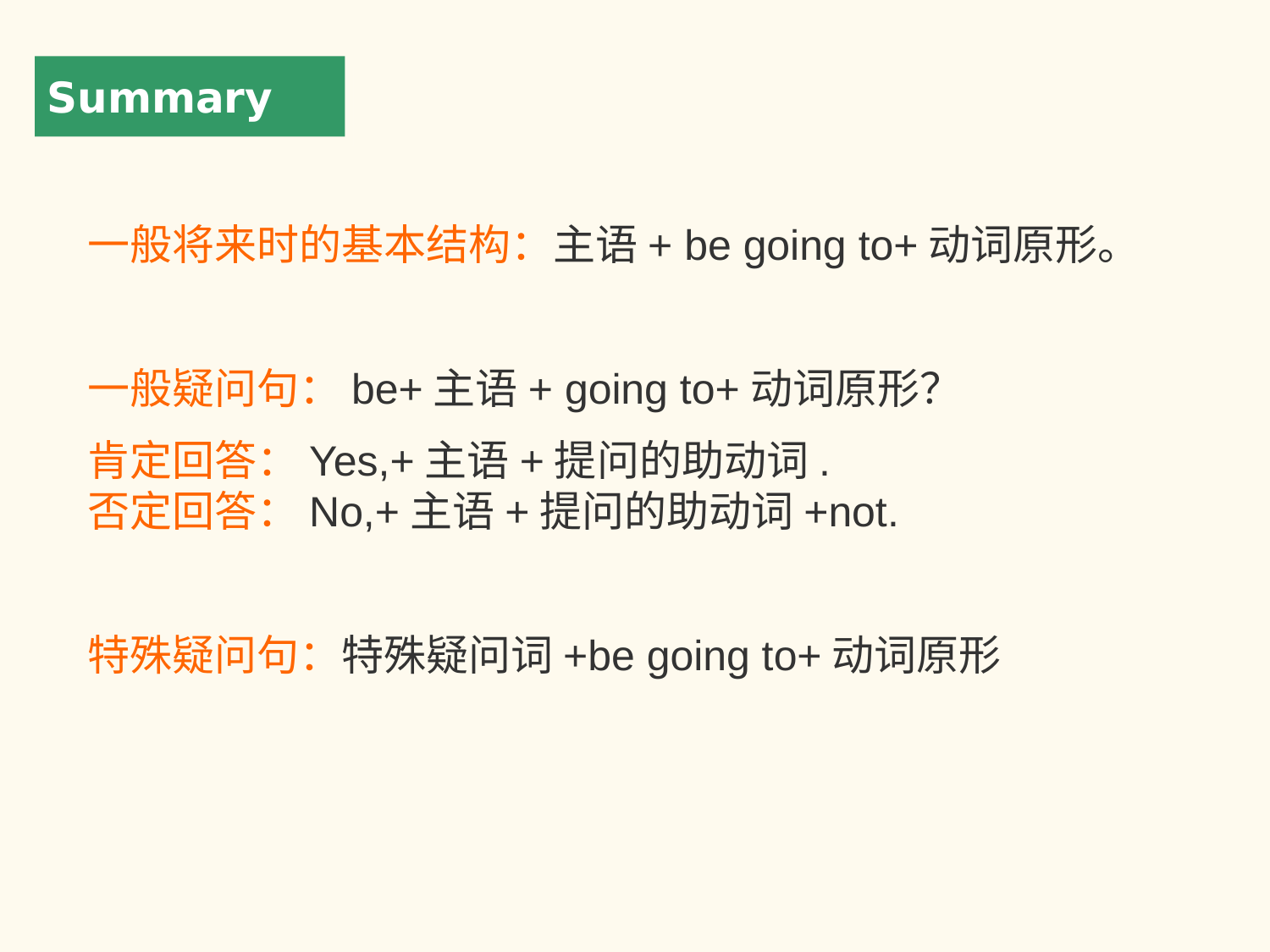

Summary
一般将来时的基本结构：主语+ be going to+动词原形。

一般疑问句：be+主语+ going to+动词原形？
肯定回答：Yes,+主语+提问的助动词.
否定回答：No,+主语+提问的助动词+not.

特殊疑问句：特殊疑问词+be going to+动词原形